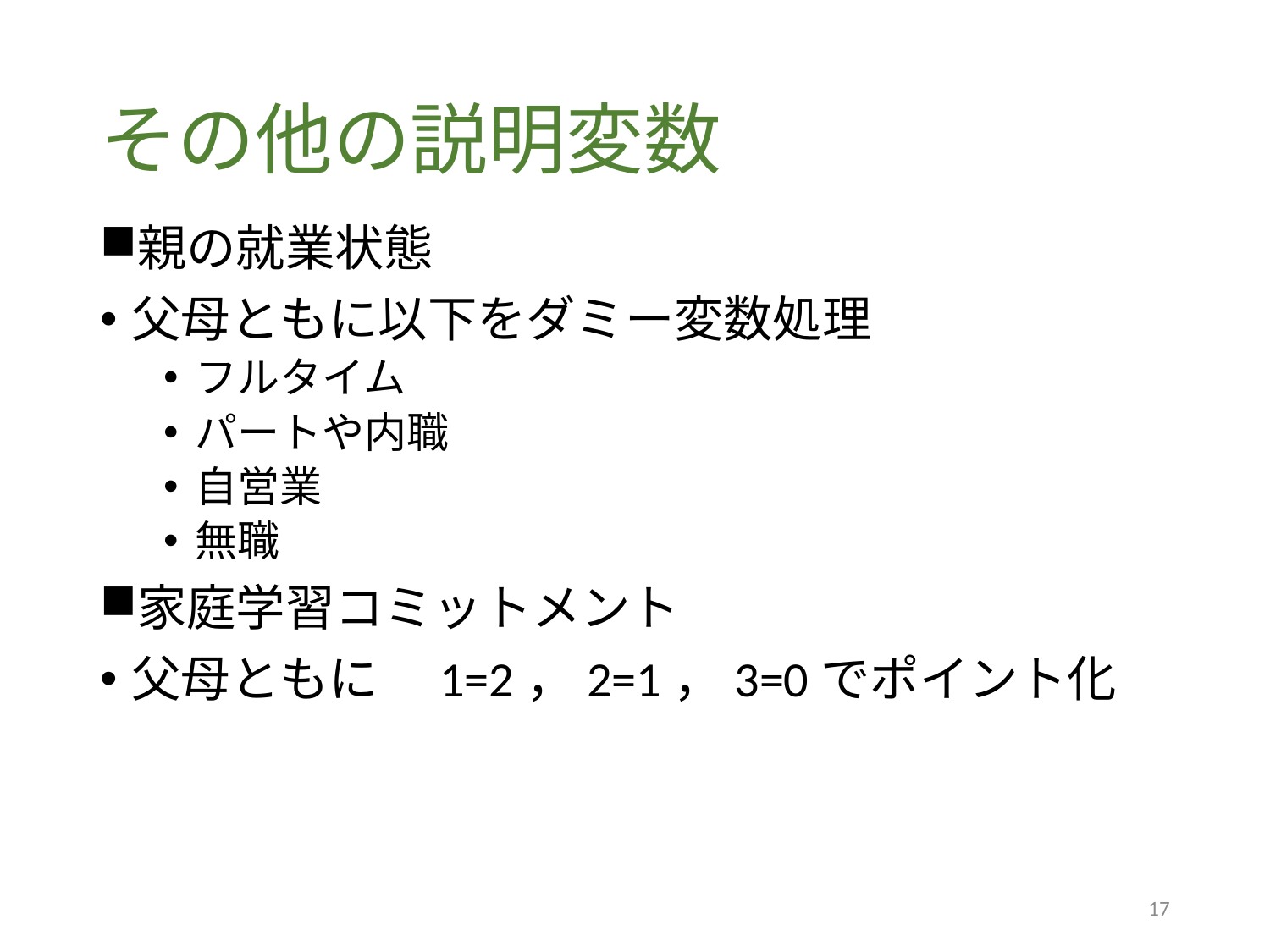

# その他の説明変数
親の就業状態
父母ともに以下をダミー変数処理
フルタイム
パートや内職
自営業
無職
家庭学習コミットメント
父母ともに　1=2，2=1，3=0でポイント化

17